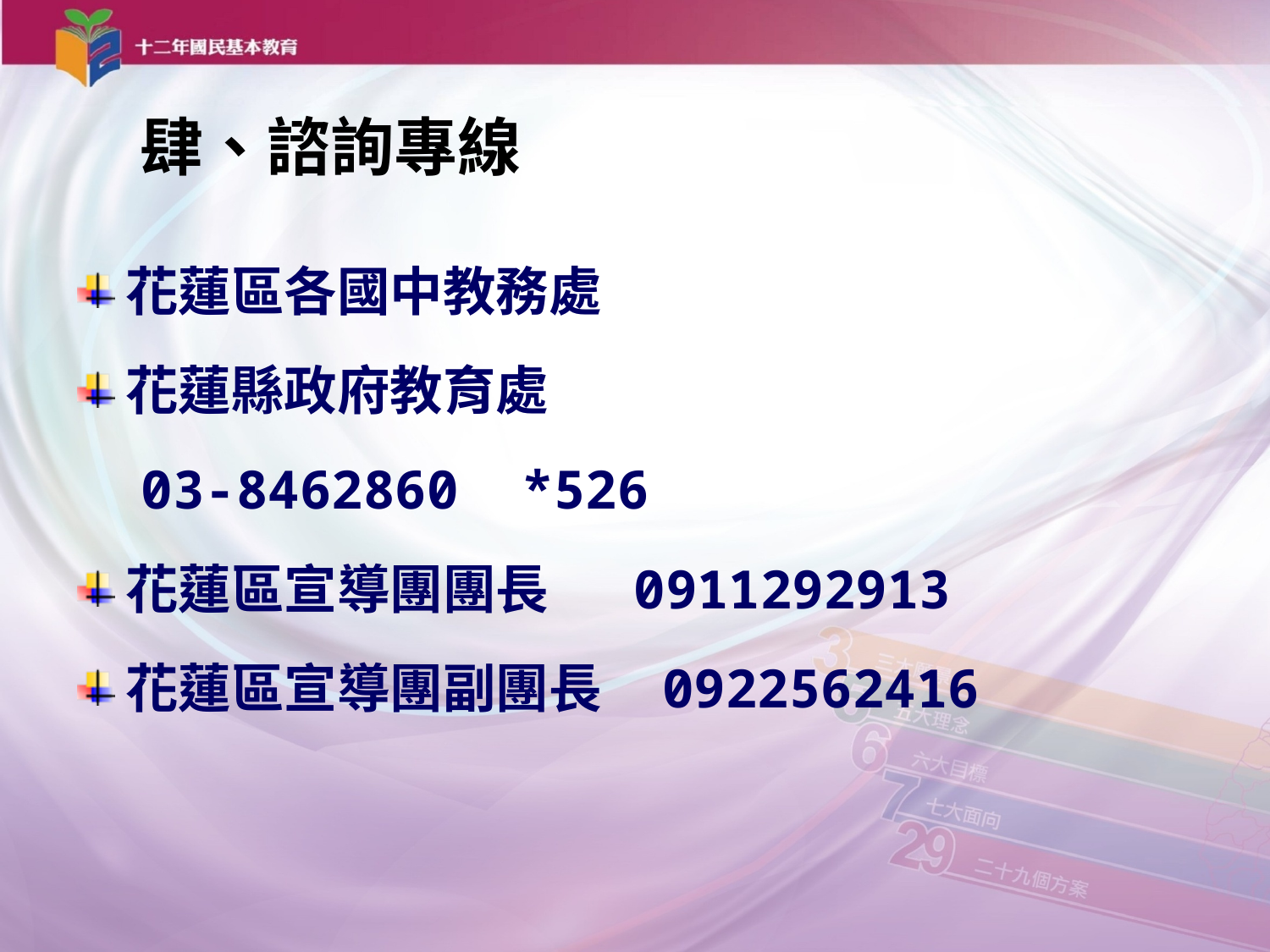

# 肆、諮詢專線
花蓮區各國中教務處
花蓮縣政府教育處
  03-8462860  *526
花蓮區宣導團團長      0911292913
花蓮區宣導團副團長    0922562416